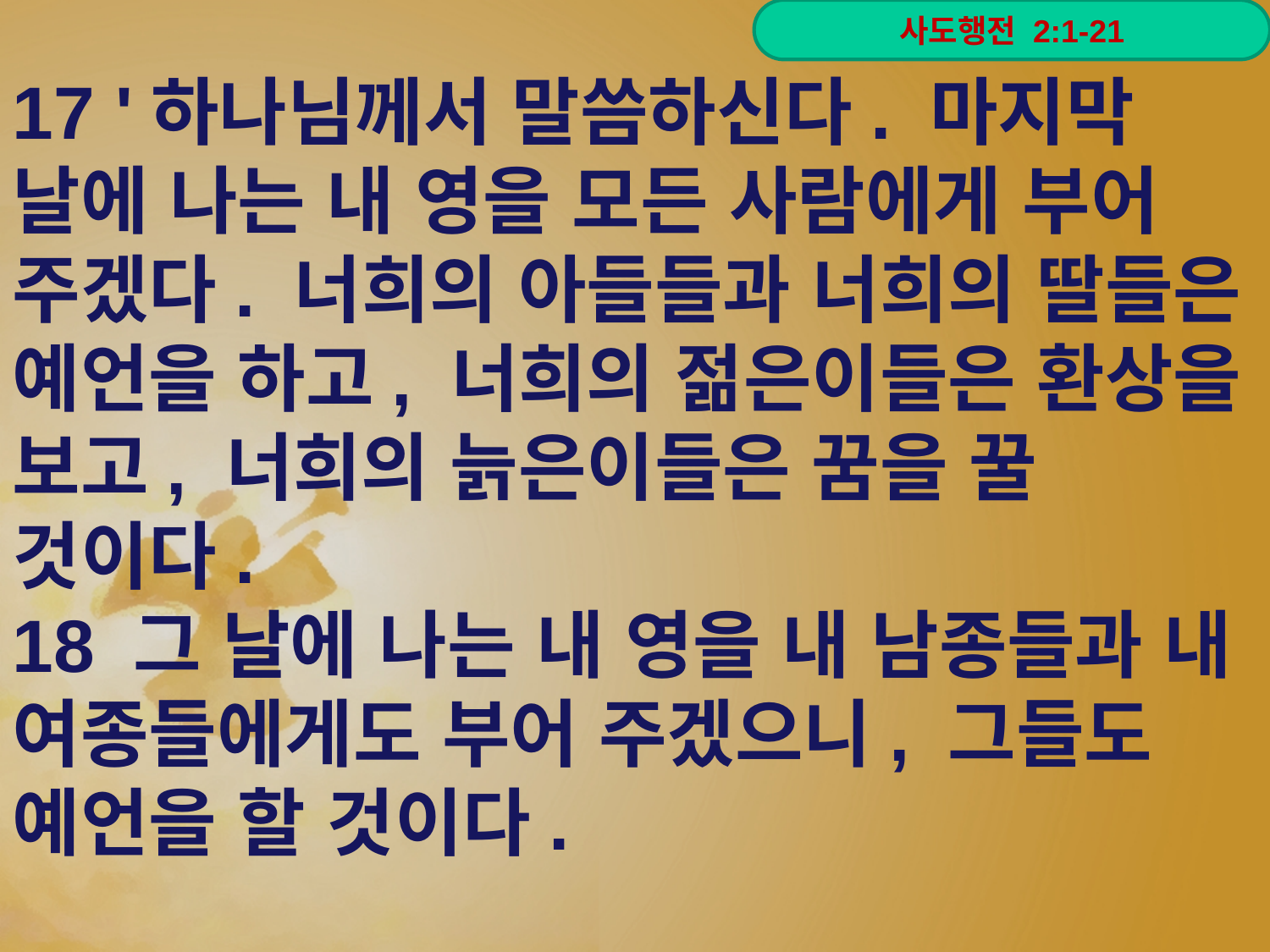

17 '하나님께서 말씀하신다. 마지막 날에 나는 내 영을 모든 사람에게 부어 주겠다. 너희의 아들들과 너희의 딸들은 예언을 하고, 너희의 젊은이들은 환상을 보고, 너희의 늙은이들은 꿈을 꿀 것이다.
18 그 날에 나는 내 영을 내 남종들과 내 여종들에게도 부어 주겠으니, 그들도 예언을 할 것이다.
사도행전 2:1-21